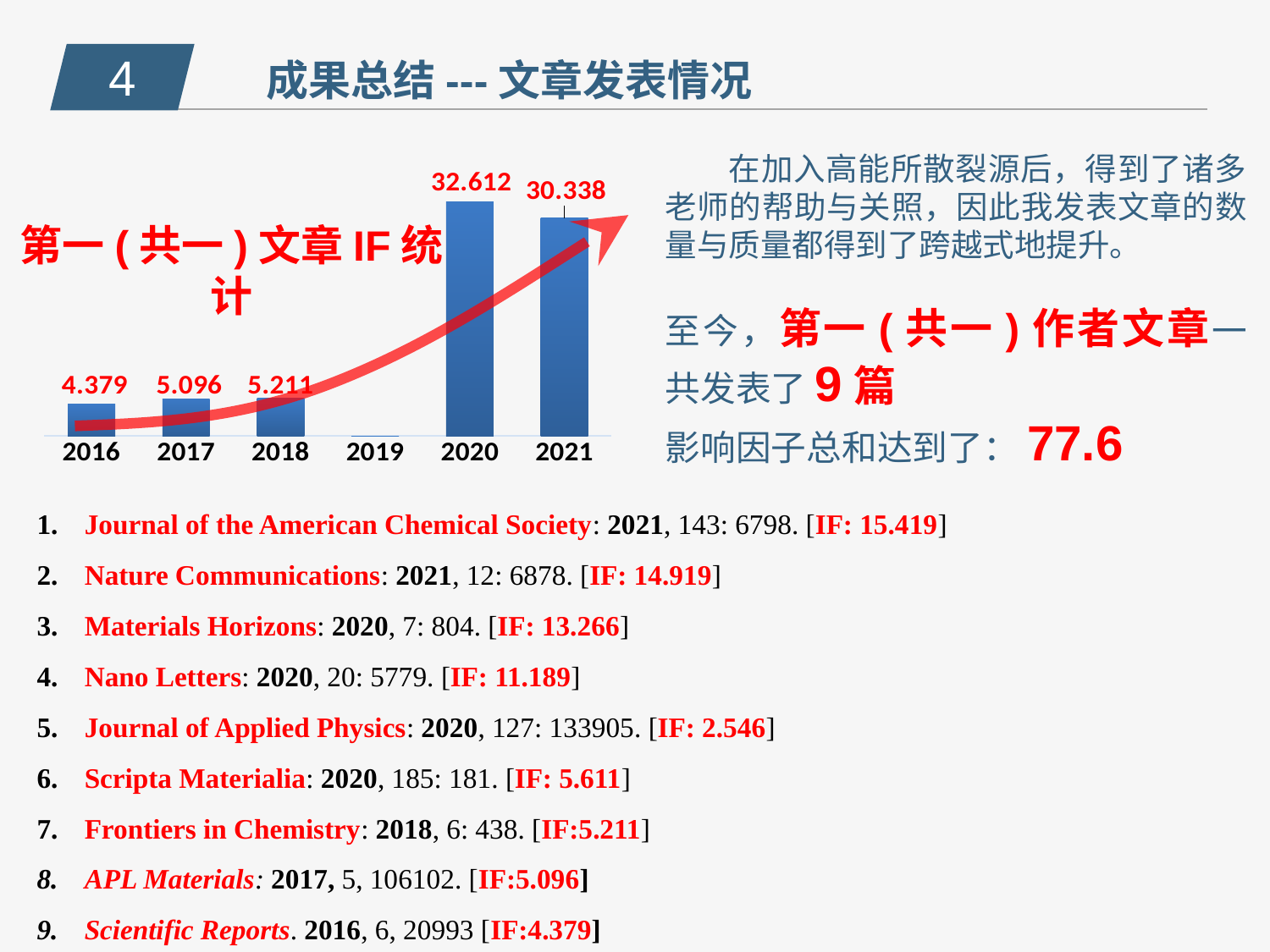

4

成果总结---文章发表情况
       在加入高能所散裂源后，得到了诸多老师的帮助与关照，因此我发表文章的数量与质量都得到了跨越式地提升。

至今，第一(共一)作者文章一共发表了9篇
影响因子总和达到了：77.6

### Chart

| Category |  |
|---|---|
| 2016 | 4.379 |
| 2017 | 5.096 |
| 2018 | 5.211 |
| 2019 | 0.0 |
| 2020 | 32.612 |
| 2021 | 30.338 |
第一(共一)文章IF统计
Journal of the American Chemical Society: 2021, 143: 6798. [IF: 15.419]
Nature Communications: 2021, 12: 6878. [IF: 14.919]
Materials Horizons: 2020, 7: 804. [IF: 13.266]
Nano Letters: 2020, 20: 5779. [IF: 11.189]
Journal of Applied Physics: 2020, 127: 133905. [IF: 2.546]
Scripta Materialia: 2020, 185: 181. [IF: 5.611]
Frontiers in Chemistry: 2018, 6: 438. [IF:5.211]
APL Materials: 2017, 5, 106102. [IF:5.096]
Scientific Reports. 2016, 6, 20993 [IF:4.379]